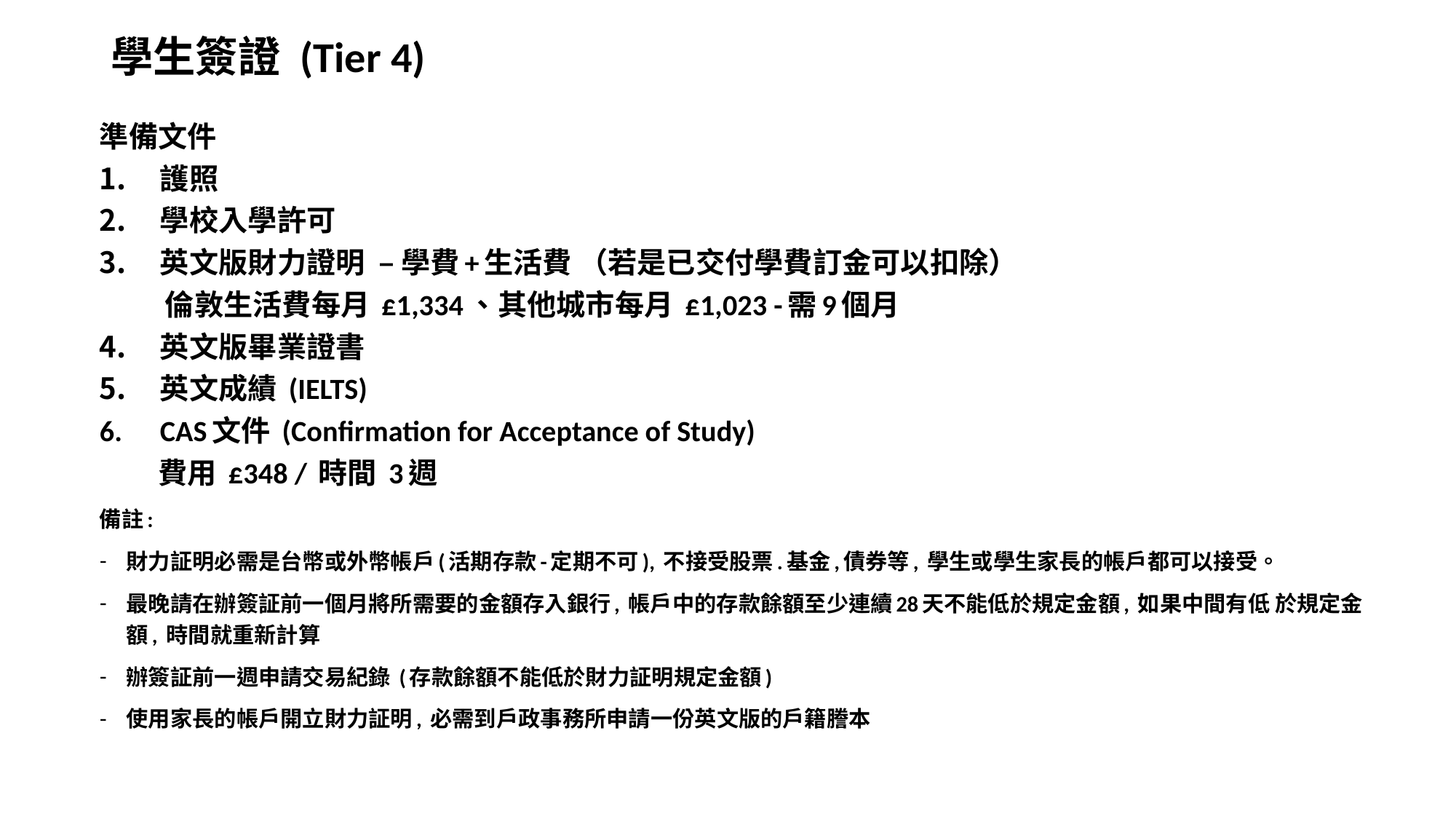

# 學生簽證 (Tier 4)
準備文件
護照
學校入學許可
英文版財力證明  – 學費+生活費 （若是已交付學費訂金可以扣除）
         倫敦生活費每月 £1,334、其他城市每月 £1,023 -需9個月
英文版畢業證書
英文成績 (IELTS)
CAS文件 (Confirmation for Acceptance of Study)
        費用 £348 / 時間 3週
備註:
財力証明必需是台幣或外幣帳戶(活期存款-定期不可), 不接受股票.基金,債券等, 學生或學生家長的帳戶都可以接受。
最晚請在辦簽証前一個月將所需要的金額存入銀行, 帳戶中的存款餘額至少連續28天不能低於規定金額, 如果中間有低 於規定金額, 時間就重新計算
辦簽証前一週申請交易紀錄 (存款餘額不能低於財力証明規定金額)
使用家長的帳戶開立財力証明, 必需到戶政事務所申請一份英文版的戶籍謄本